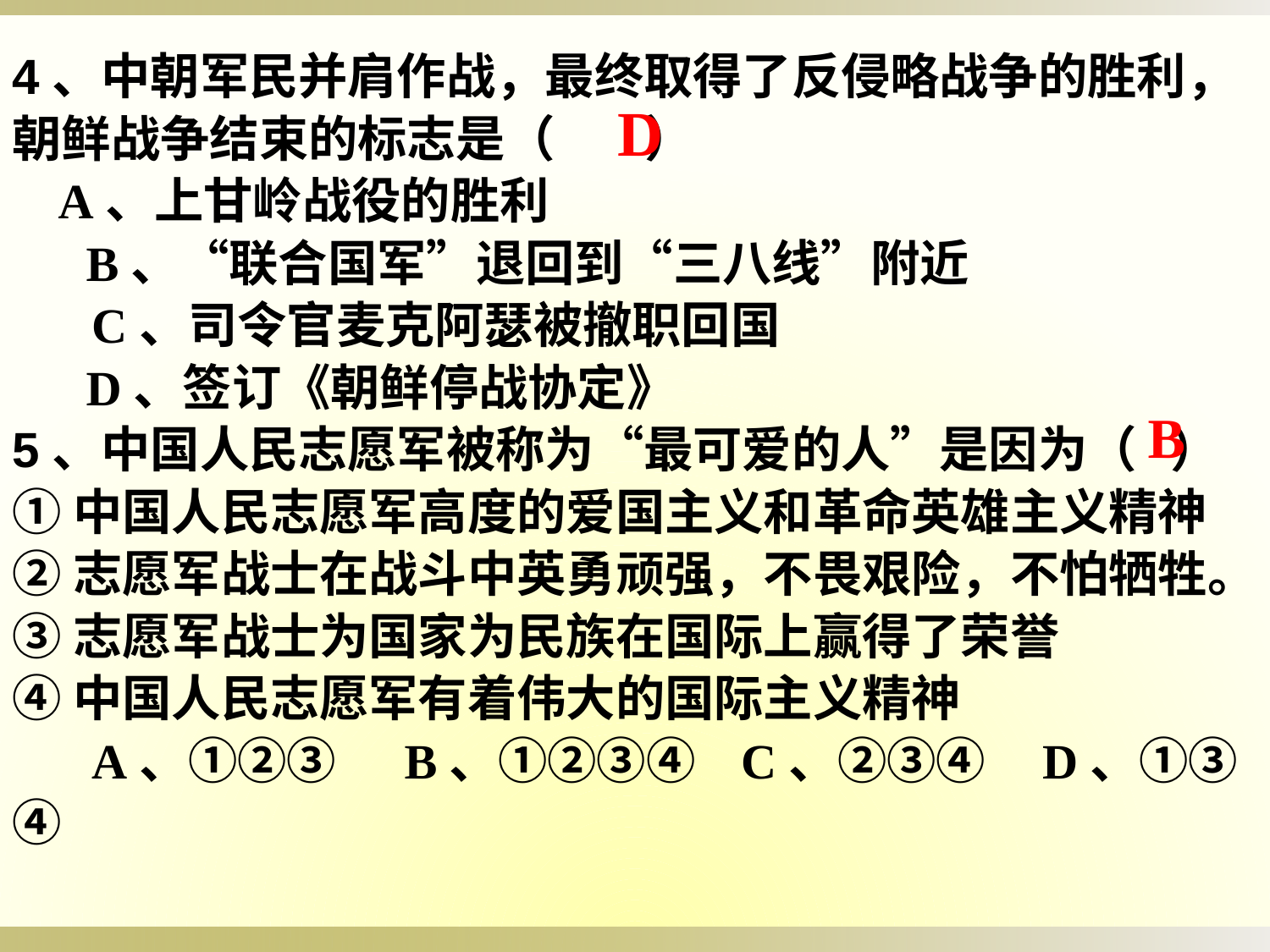

4、中朝军民并肩作战，最终取得了反侵略战争的胜利，朝鲜战争结束的标志是（        ）
   A、上甘岭战役的胜利
      B、“联合国军”退回到“三八线”附近
      C、司令官麦克阿瑟被撤职回国
      D、签订《朝鲜停战协定》
5、中国人民志愿军被称为“最可爱的人”是因为（   ）
① 中国人民志愿军高度的爱国主义和革命英雄主义精神
② 志愿军战士在战斗中英勇顽强，不畏艰险，不怕牺牲。
③ 志愿军战士为国家为民族在国际上赢得了荣誉
④ 中国人民志愿军有着伟大的国际主义精神
      A、①②③     B、①②③④   C、②③④    D、①③④
D
B